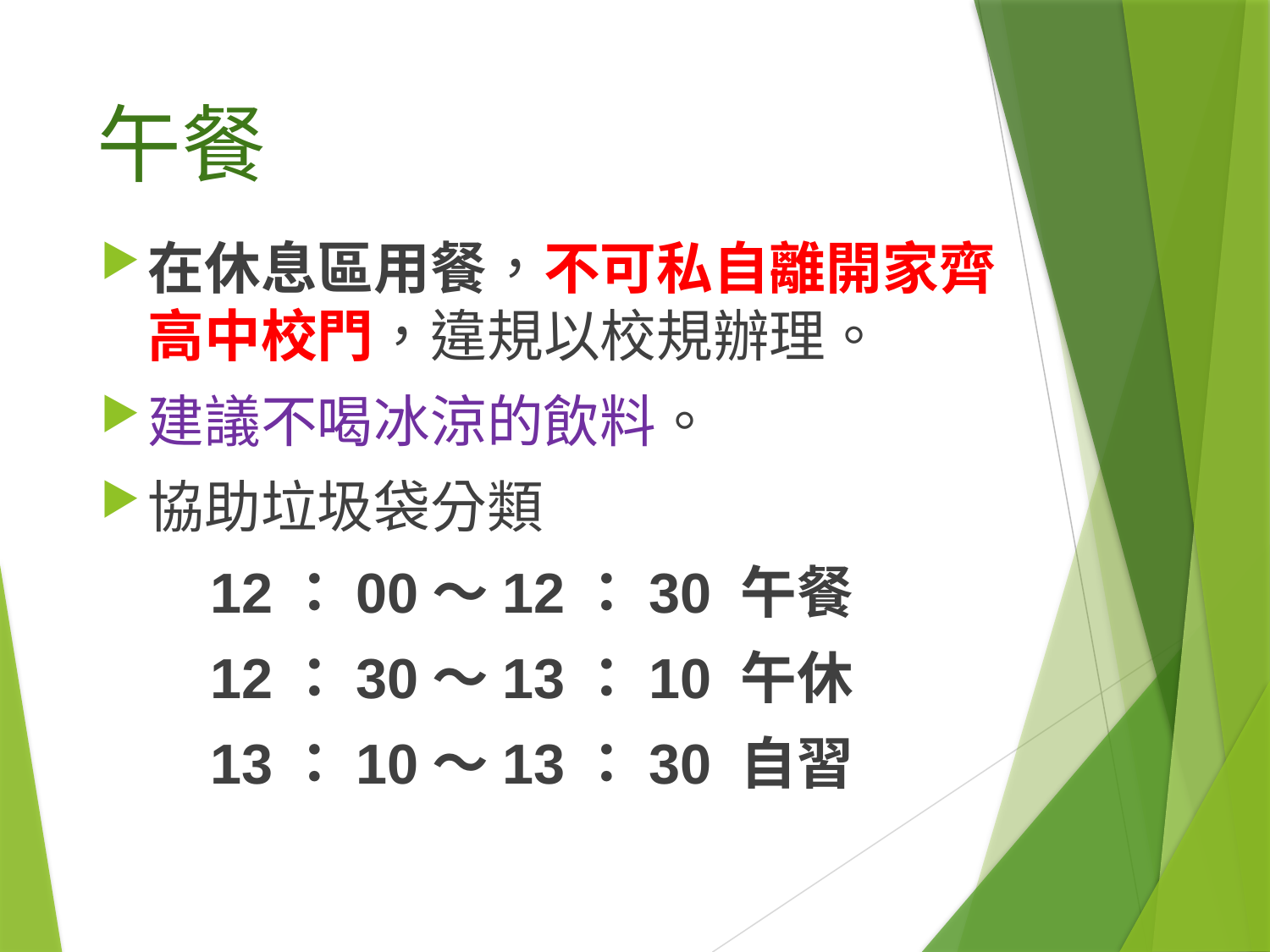

# 午餐
在休息區用餐，不可私自離開家齊高中校門，違規以校規辦理。
建議不喝冰涼的飲料。
協助垃圾袋分類
       12：00～12：30 午餐
       12：30～13：10 午休
       13：10～13：30 自習